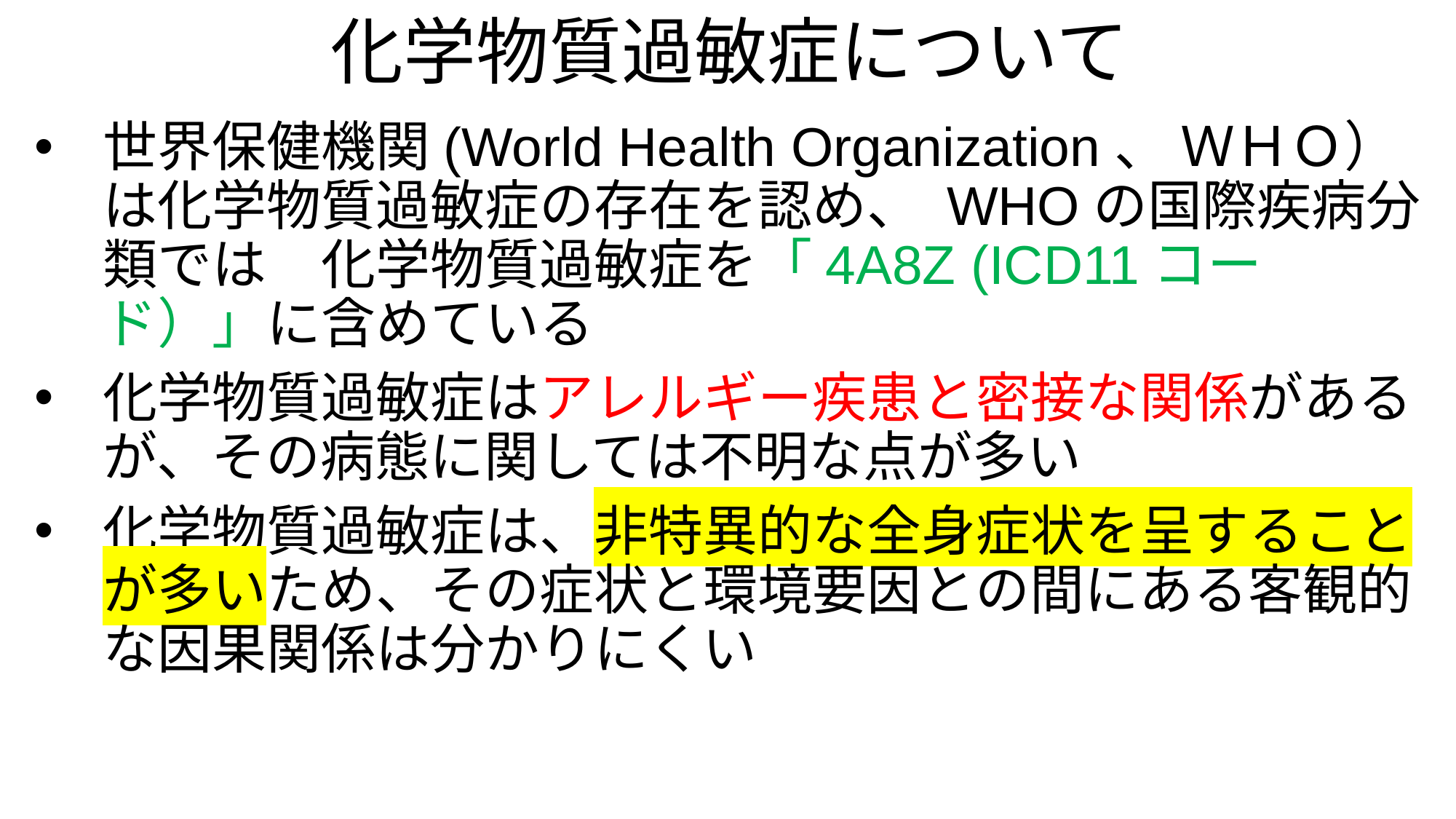

# 化学物質過敏症について
世界保健機関(World Health Organization、 ＷＨＯ）は化学物質過敏症の存在を認め、 WHOの国際疾病分類では　化学物質過敏症を「4A8Z (ICD11コード）」に含めている
化学物質過敏症はアレルギー疾患と密接な関係があるが、その病態に関しては不明な点が多い
化学物質過敏症は、非特異的な全身症状を呈することが多いため、その症状と環境要因との間にある客観的な因果関係は分かりにくい